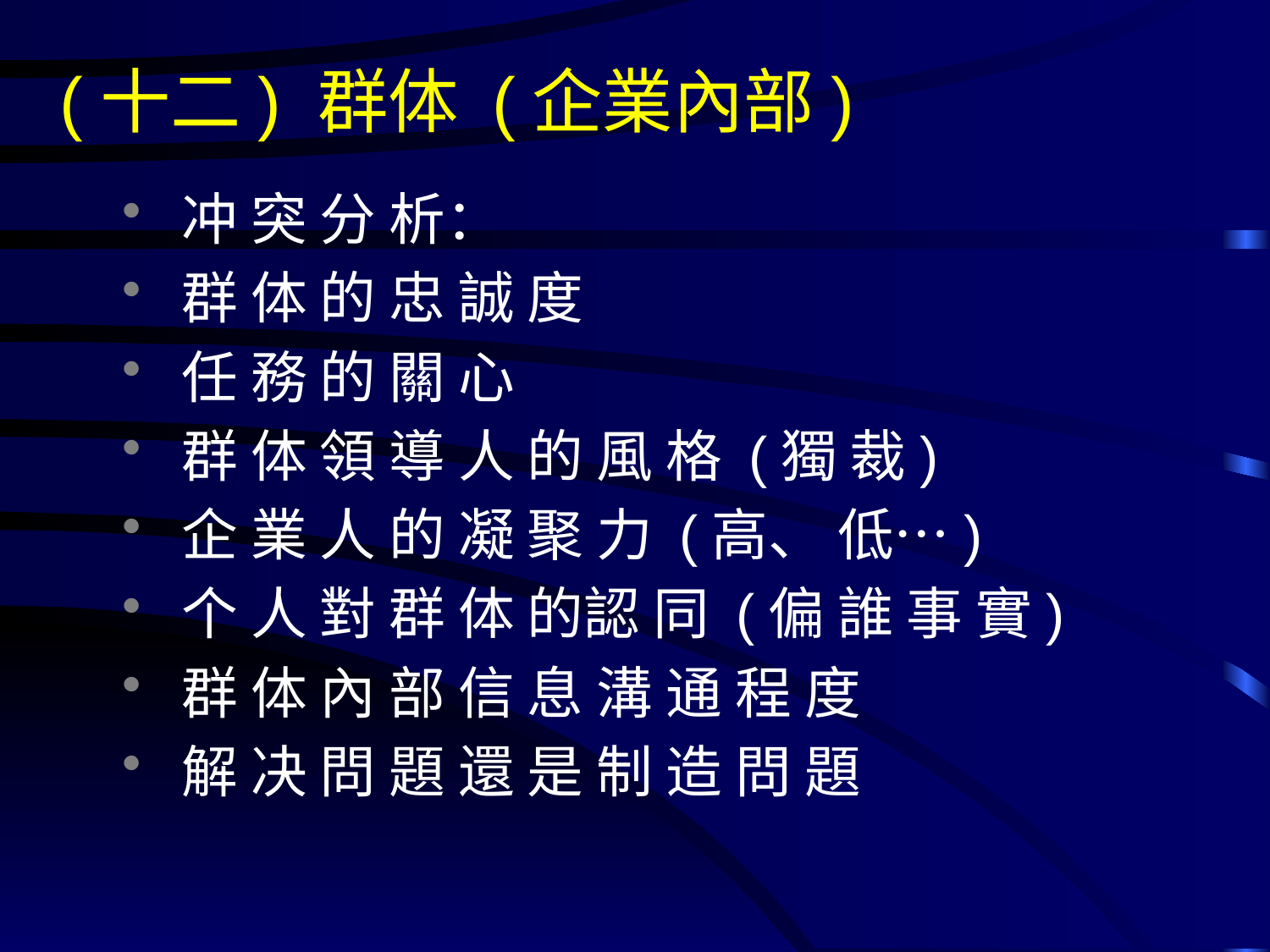

(十二) 群体 (企業內部)
  冲 突 分 析：
  群 体 的 忠 誠 度
  任 務 的 關 心
  群 体 領 導 人 的 風 格 (獨 裁)
  企 業 人 的 凝 聚 力 (高、 低…)
  个 人 對 群 体 的認 同 (偏 誰 事 實)
  群 体 內 部 信 息 溝 通 程 度
  解 决 問 題 還 是 制 造 問 題